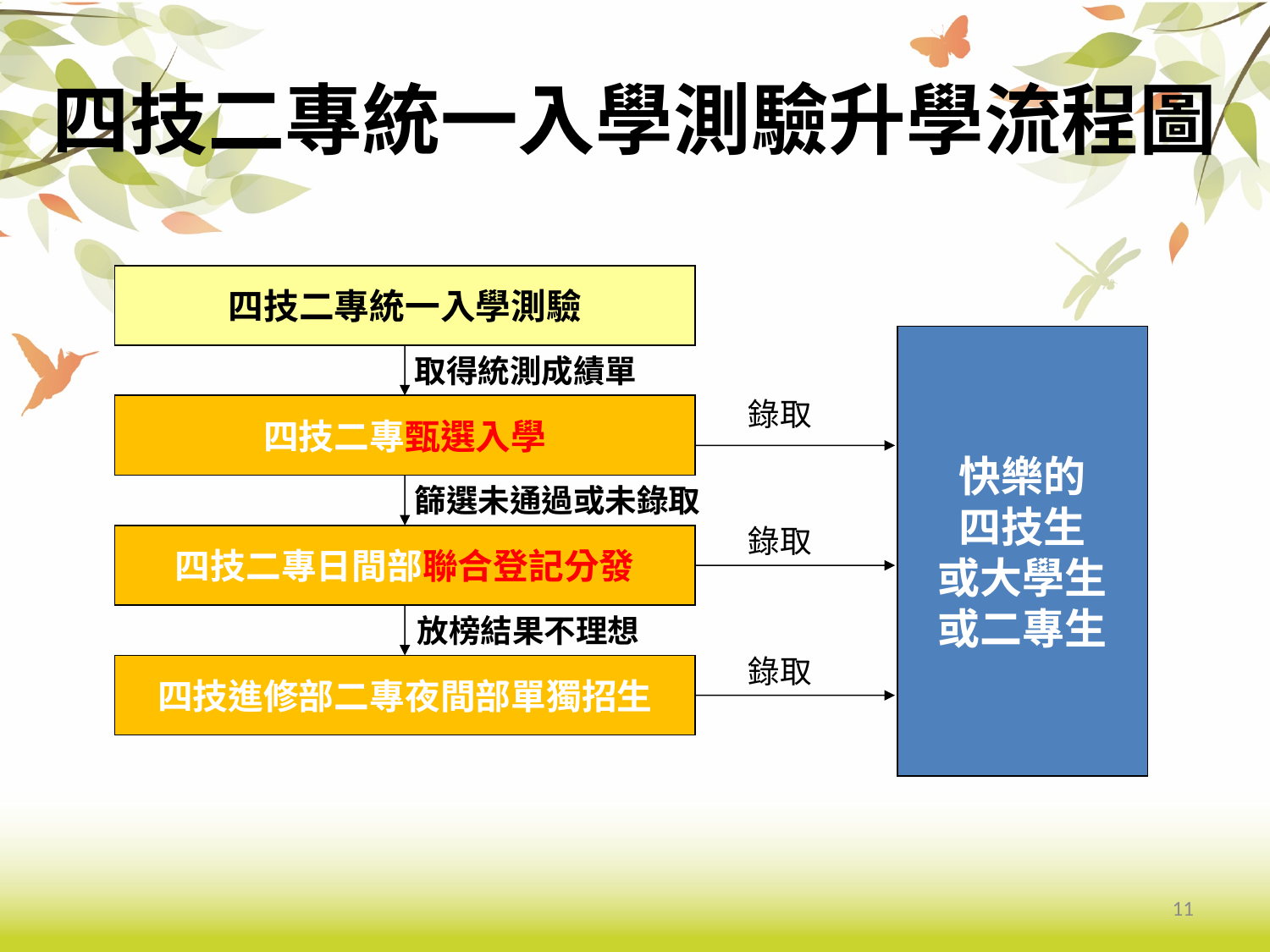

# 四技二專統一入學測驗升學流程圖
四技二專統一入學測驗
快樂的
四技生
或大學生
或二專生
取得統測成績單

四技二專甄選入學
篩選未通過或未錄取

四技二專日間部聯合登記分發
放榜結果不理想

四技進修部二專夜間部單獨招生
錄取

錄取

錄取

11